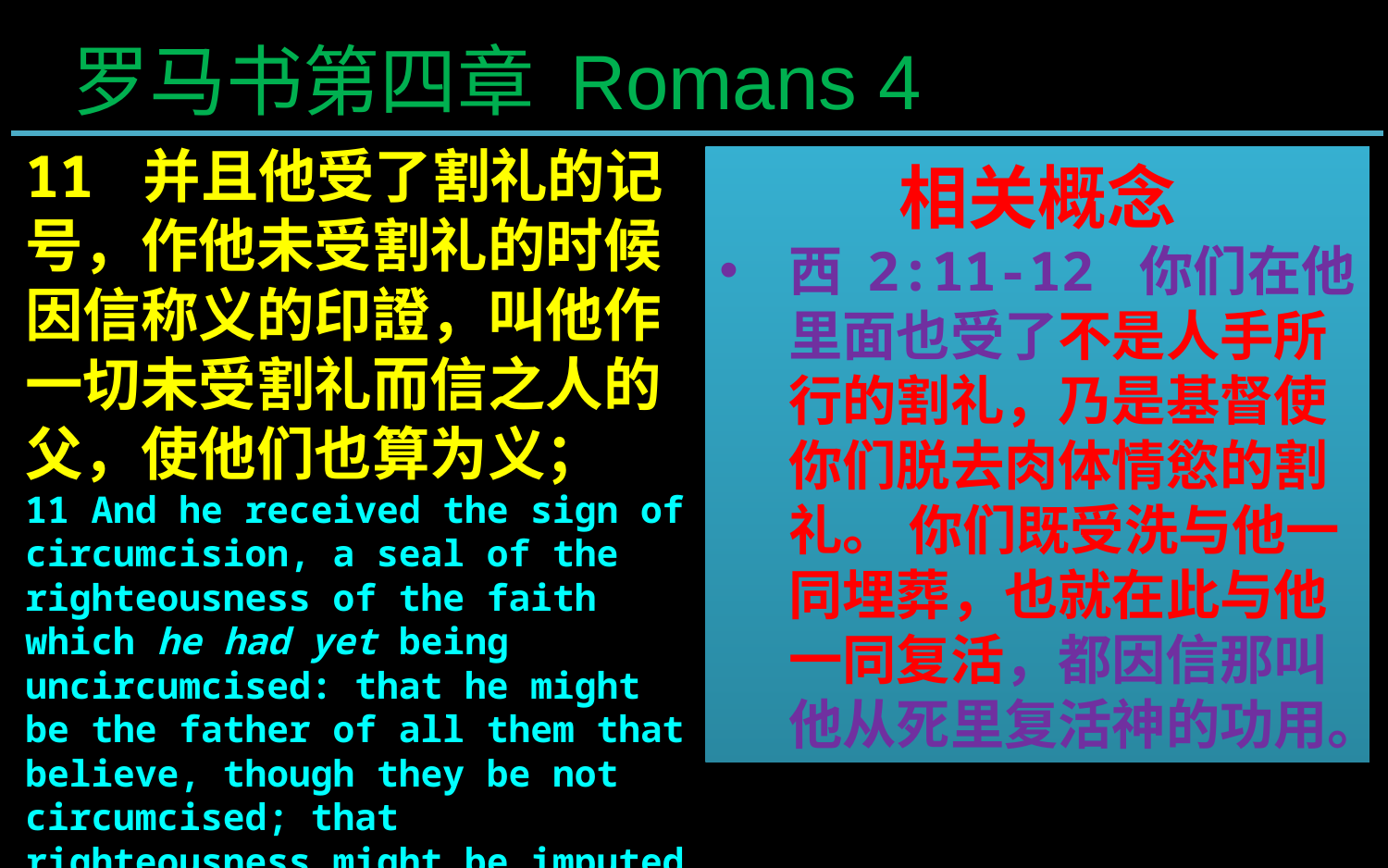

罗马书第四章 Romans 4
11 并且他受了割礼的记号，作他未受割礼的时候因信称义的印證，叫他作一切未受割礼而信之人的父，使他们也算为义；
11 And he received the sign of circumcision, a seal of the righteousness of the faith which he had yet being uncircumcised: that he might be the father of all them that believe, though they be not circumcised; that righteousness might be imputed unto them also:
相关概念
西 2:11-12 你们在他里面也受了不是人手所行的割礼，乃是基督使你们脱去肉体情慾的割礼。 你们既受洗与他一同埋葬，也就在此与他一同复活，都因信那叫他从死里复活神的功用。